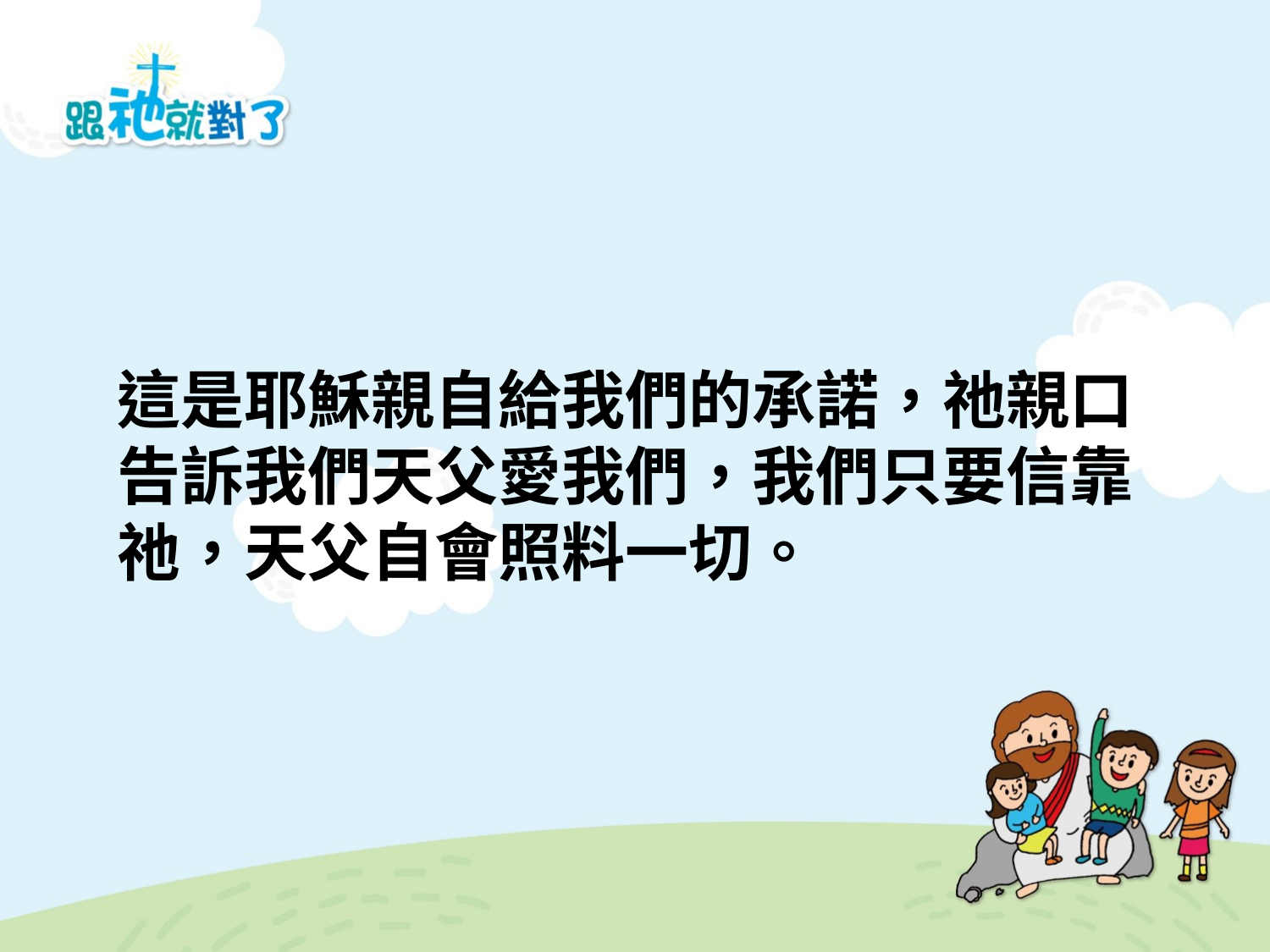

這是耶穌親自給我們的承諾，祂親口告訴我們天父愛我們，我們只要信靠祂，天父自會照料一切。